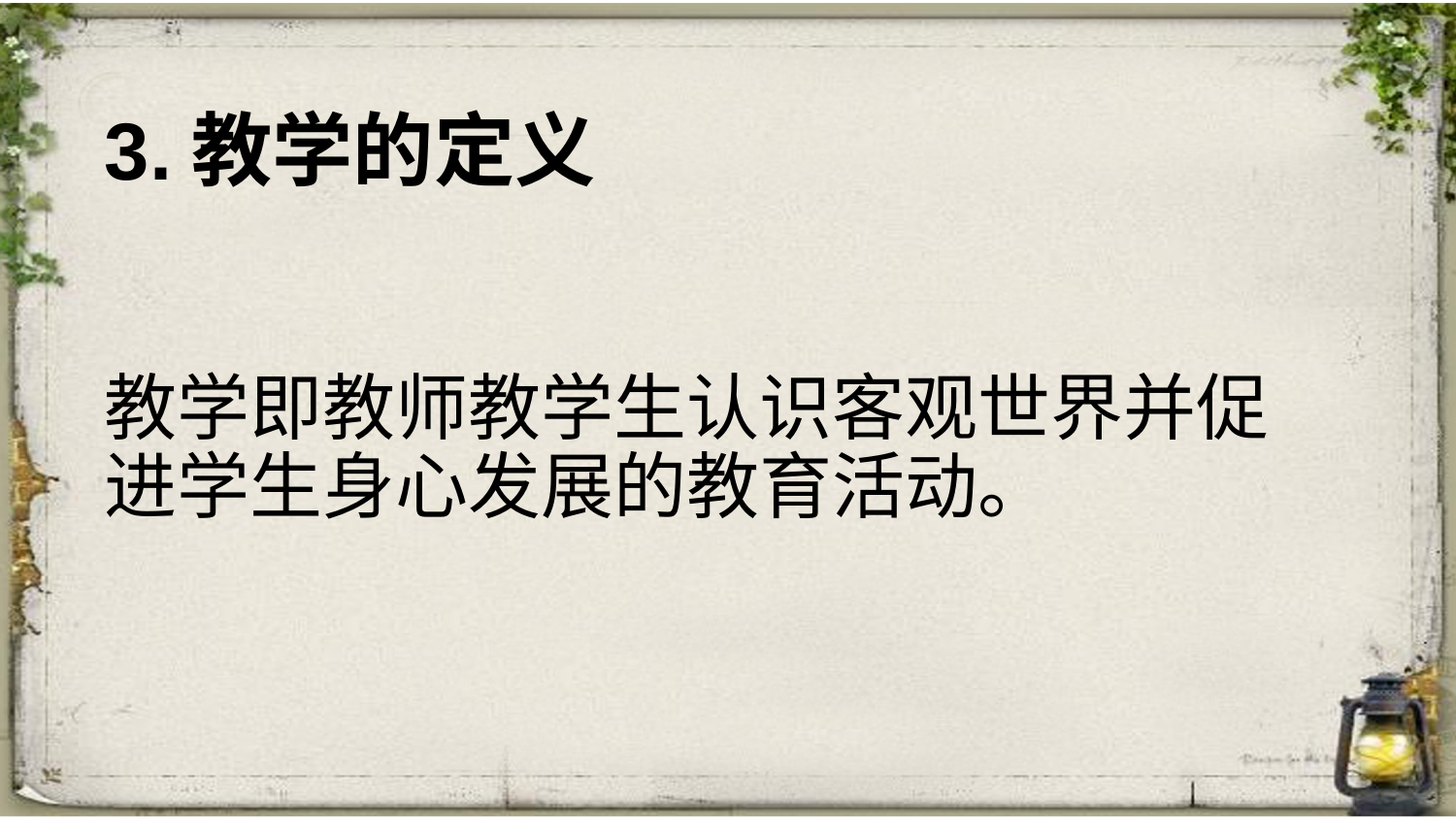

3.教学的定义

教学即教师教学生认识客观世界并促进学生身心发展的教育活动。